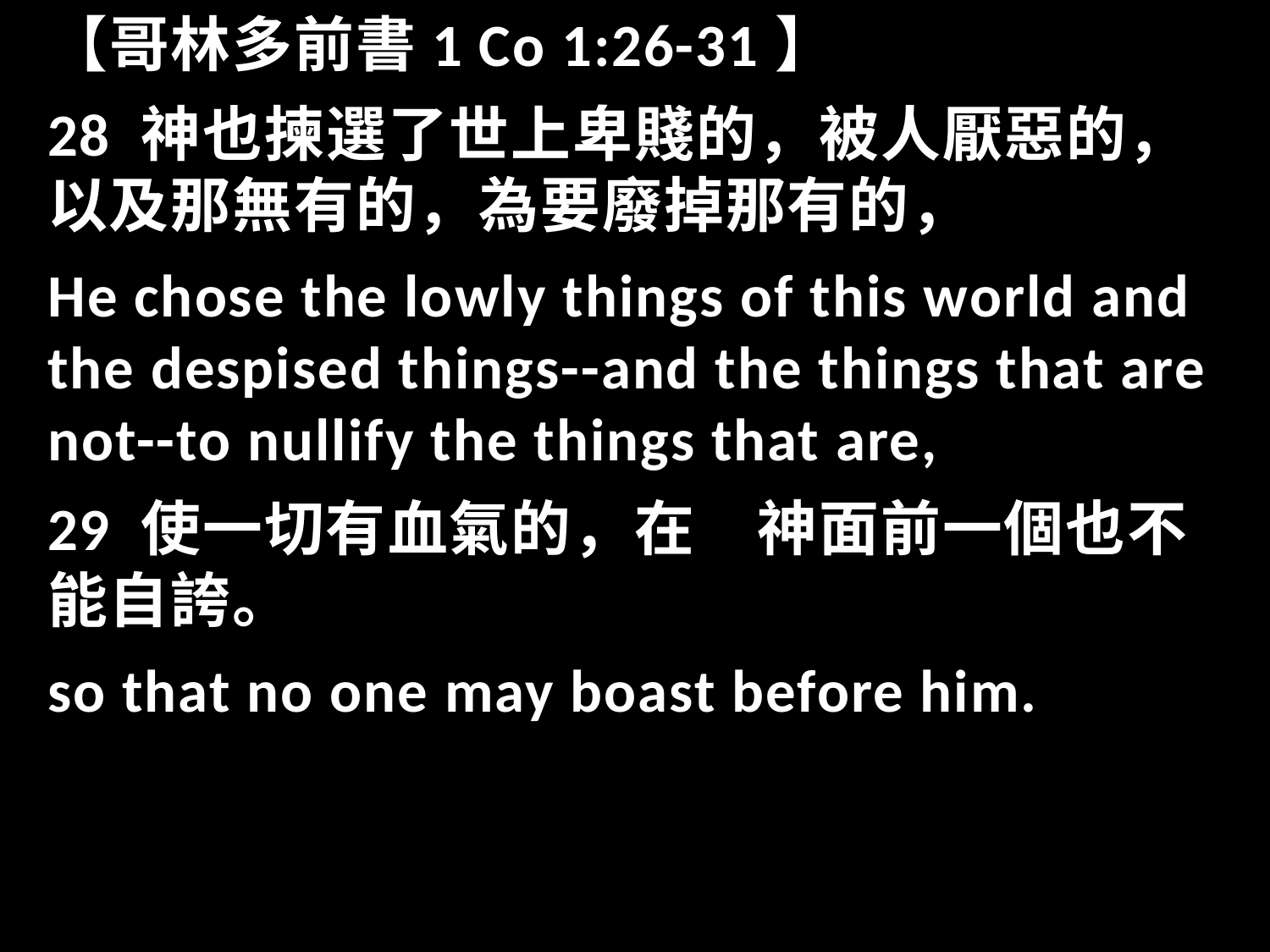

【哥林多前書1 Co 1:26-31】
28 神也揀選了世上卑賤的，被人厭惡的，以及那無有的，為要廢掉那有的，
He chose the lowly things of this world and the despised things--and the things that are not--to nullify the things that are,
29 使一切有血氣的，在　神面前一個也不能自誇。
so that no one may boast before him.